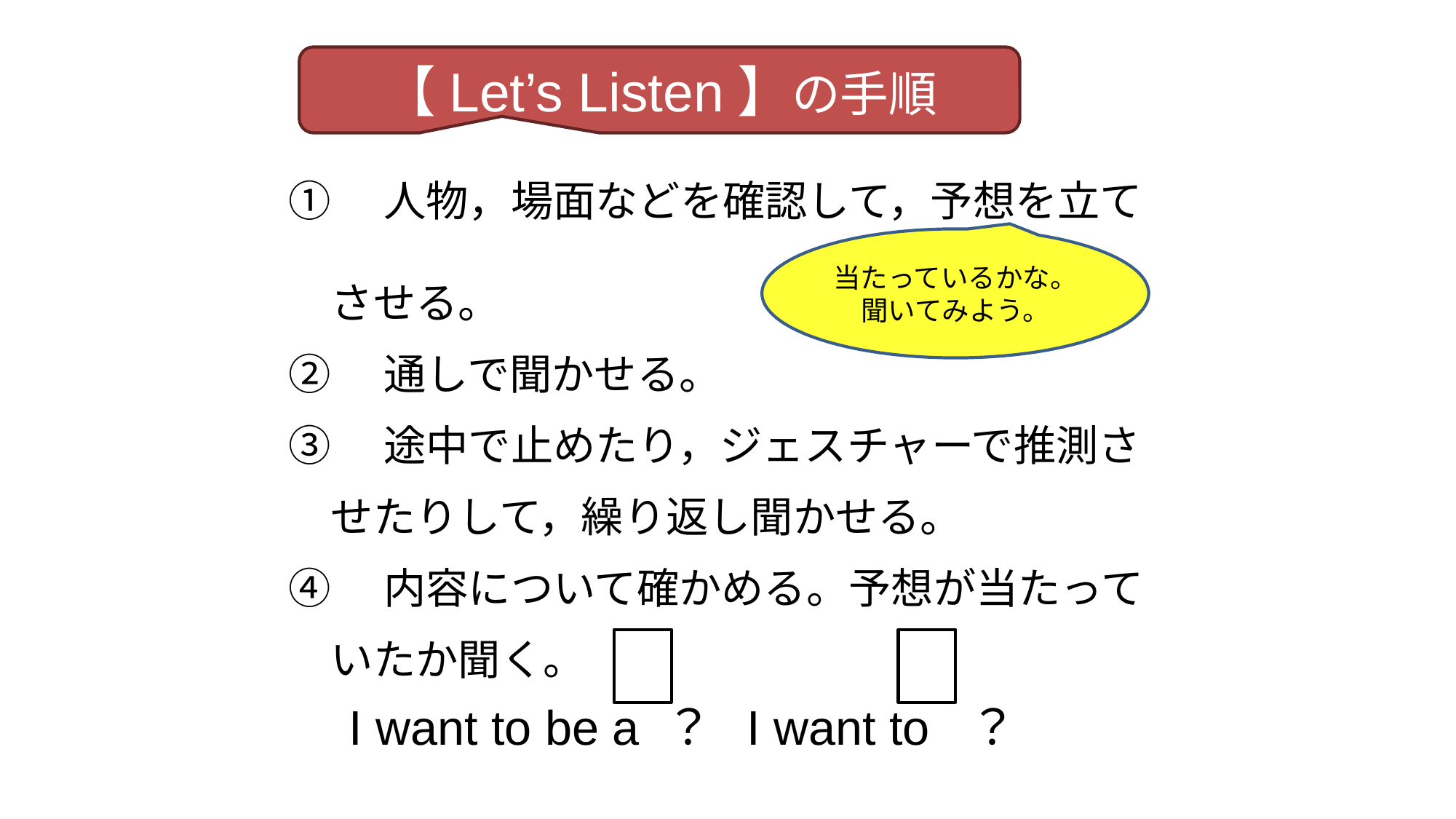

【Let’s Listen】の手順
①　人物，場面などを確認して，予想を立て
　させる。
②　通しで聞かせる。
③　途中で止めたり，ジェスチャーで推測さ
　せたりして，繰り返し聞かせる。
④　内容について確かめる。予想が当たって
　いたか聞く。
　I want to be a ？  I want to  ？
当たっているかな。
聞いてみよう。